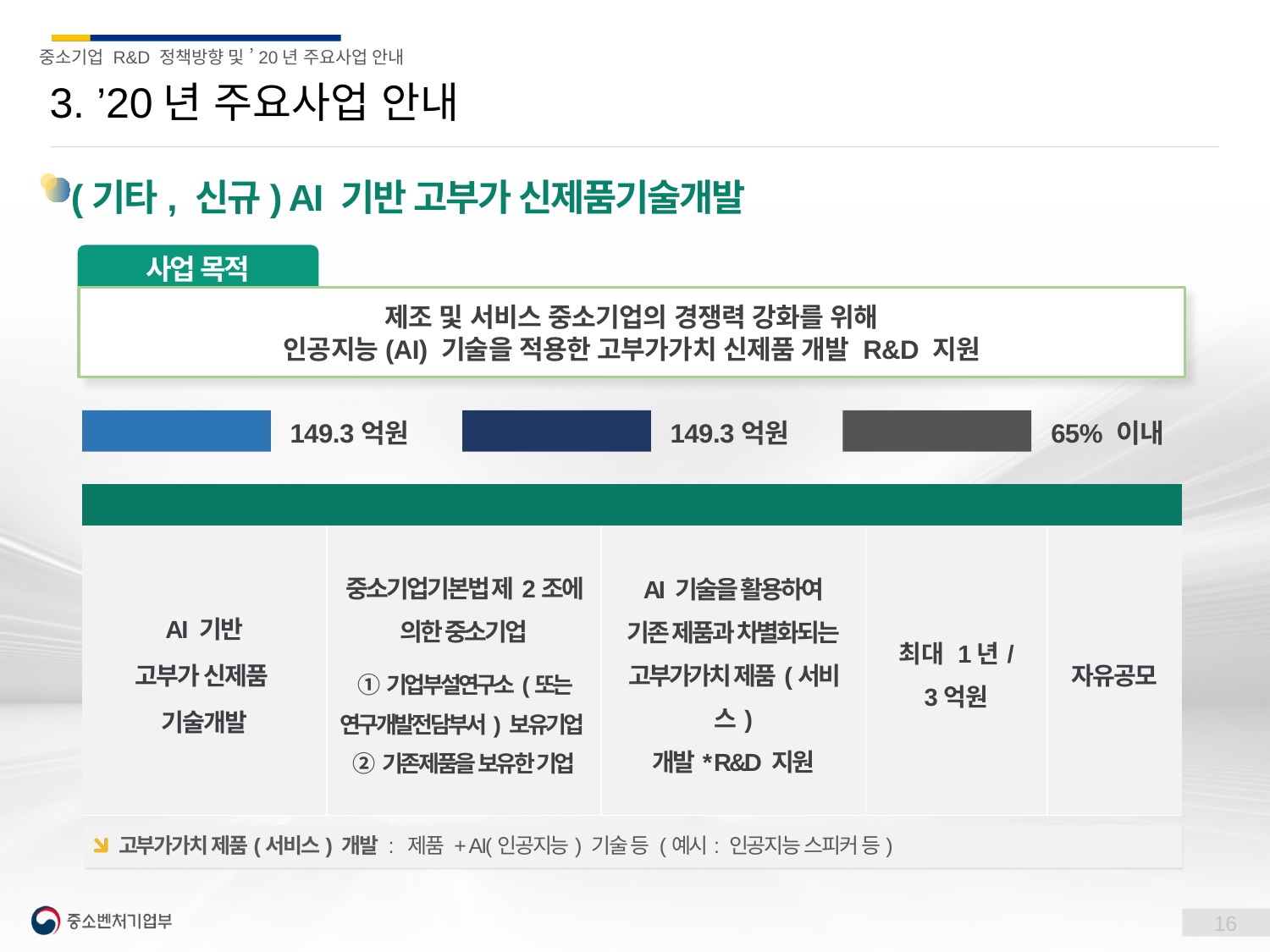

3. ’20년 주요사업 안내
(기타, 신규) AI 기반 고부가 신제품기술개발

사업 목적
제조 및 서비스 중소기업의 경쟁력 강화를 위해
인공지능(AI) 기술을 적용한 고부가가치 신제품 개발 R&D 지원
149.3억원
149.3억원
65% 이내
총 예산
20년 신규 예산
정부출연금
| 내역사업명 | 지원 대상 | 지원 내용 | 지원 한도 | 비 고 |
| --- | --- | --- | --- | --- |
| AI 기반 고부가 신제품 기술개발 | 중소기업기본법 제2조에 의한 중소기업 ①기업부설연구소(또는 연구개발전담부서) 보유기업 ②기존제품을 보유한 기업 | AI 기술을 활용하여 기존 제품과 차별화되는 고부가가치 제품(서비스) 개발\* R&D 지원 | 최대 1년/ 3억원 | 자유공모 |
고부가가치 제품(서비스) 개발 :  제품 + AI(인공지능) 기술 등 (예시: 인공지능 스피커 등)
16